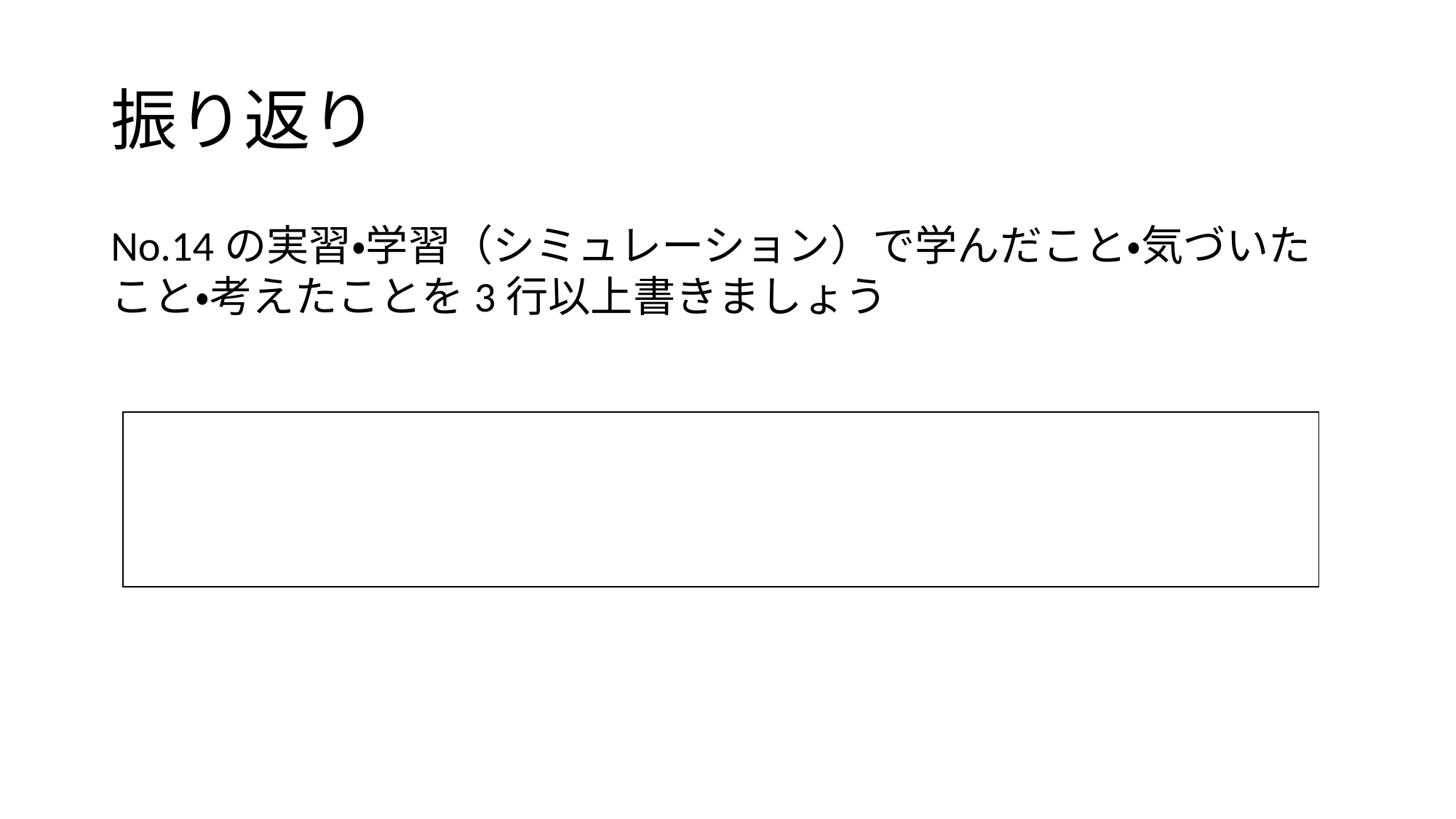

# 振り返り
No.14の実習・学習（シミュレーション）で学んだこと・気づいたこと・考えたことを3行以上書きましょう
|  |
| --- |